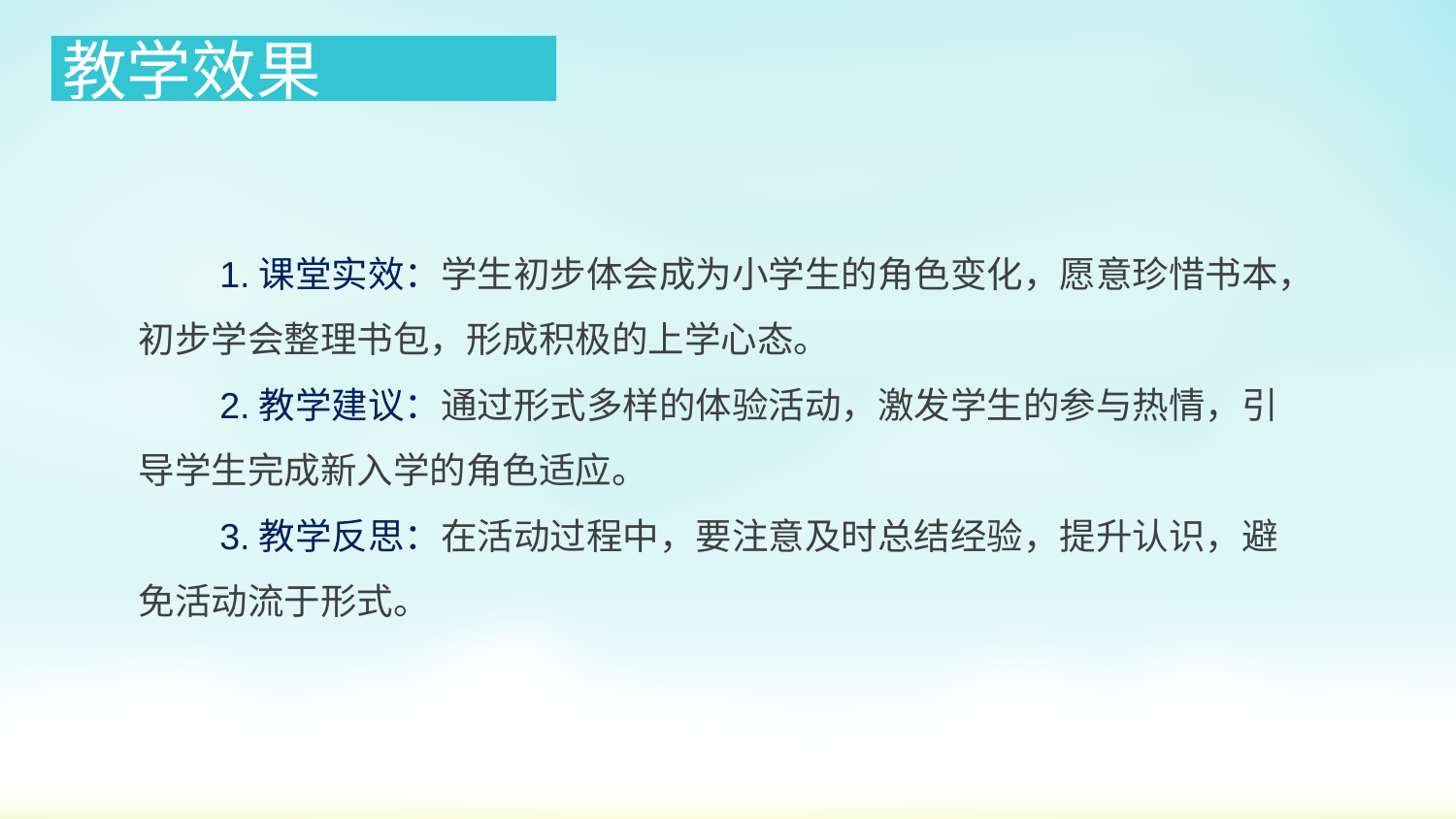

教学效果
        1.课堂实效：学生初步体会成为小学生的角色变化，愿意珍惜书本，初步学会整理书包，形成积极的上学心态。
        2.教学建议：通过形式多样的体验活动，激发学生的参与热情，引导学生完成新入学的角色适应。
        3.教学反思：在活动过程中，要注意及时总结经验，提升认识，避免活动流于形式。